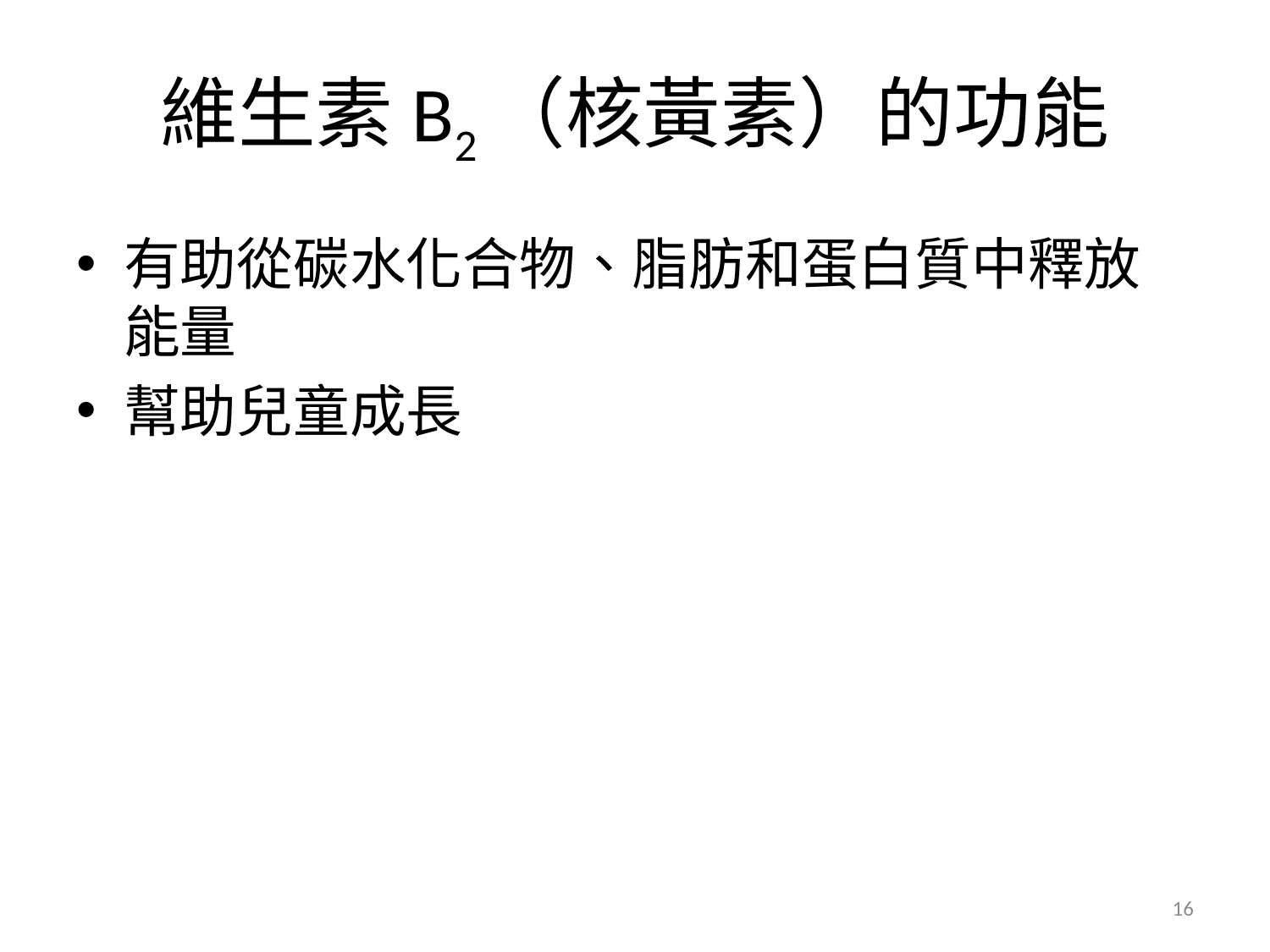

# 維生素B2（核黃素）的功能
有助從碳水化合物、脂肪和蛋白質中釋放能量
幫助兒童成長
16